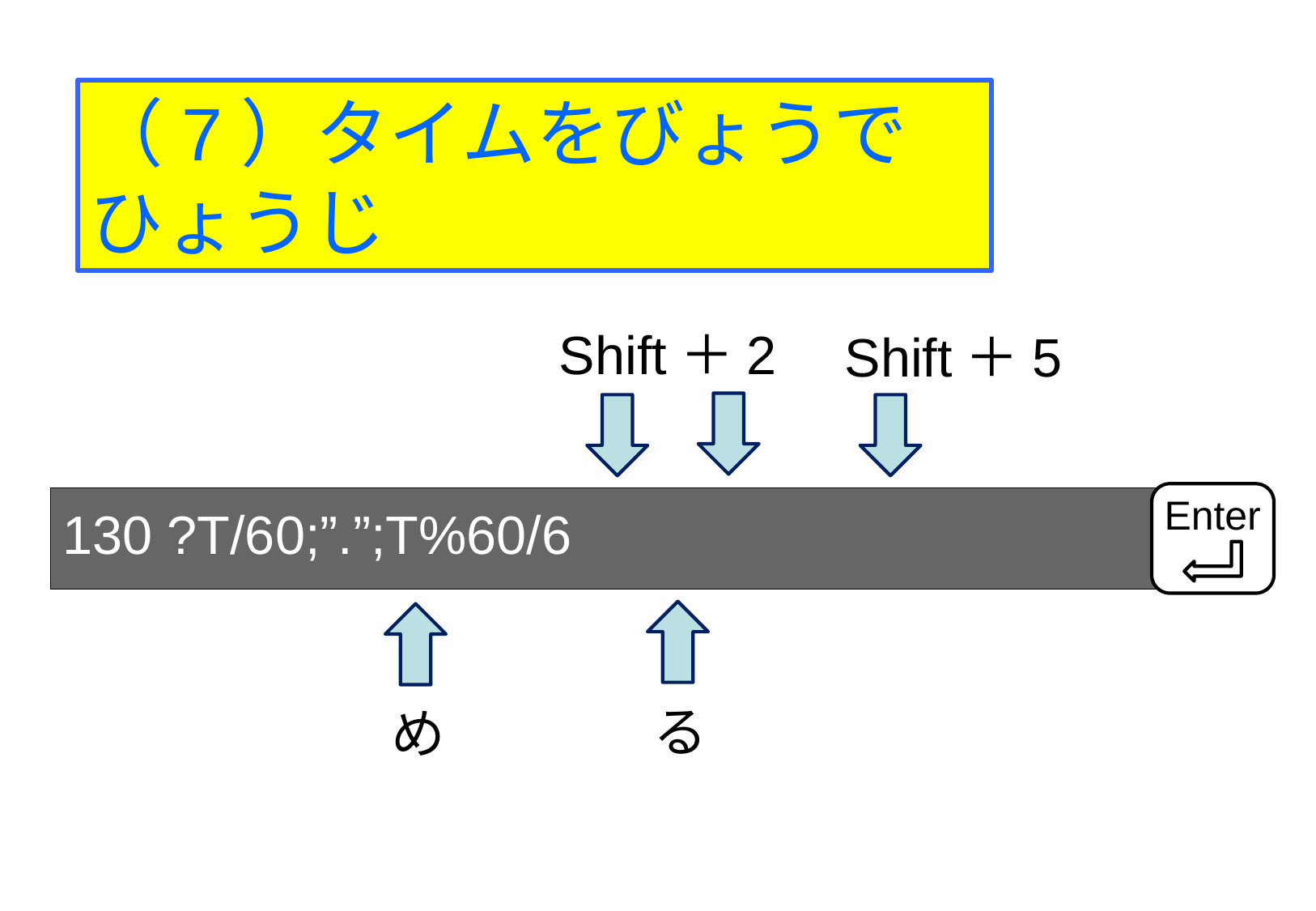

（7）タイムをびょうでひょうじ
Shift＋2
Shift＋5

Enter

130 ?T/60;”.”;T%60/6

る
め